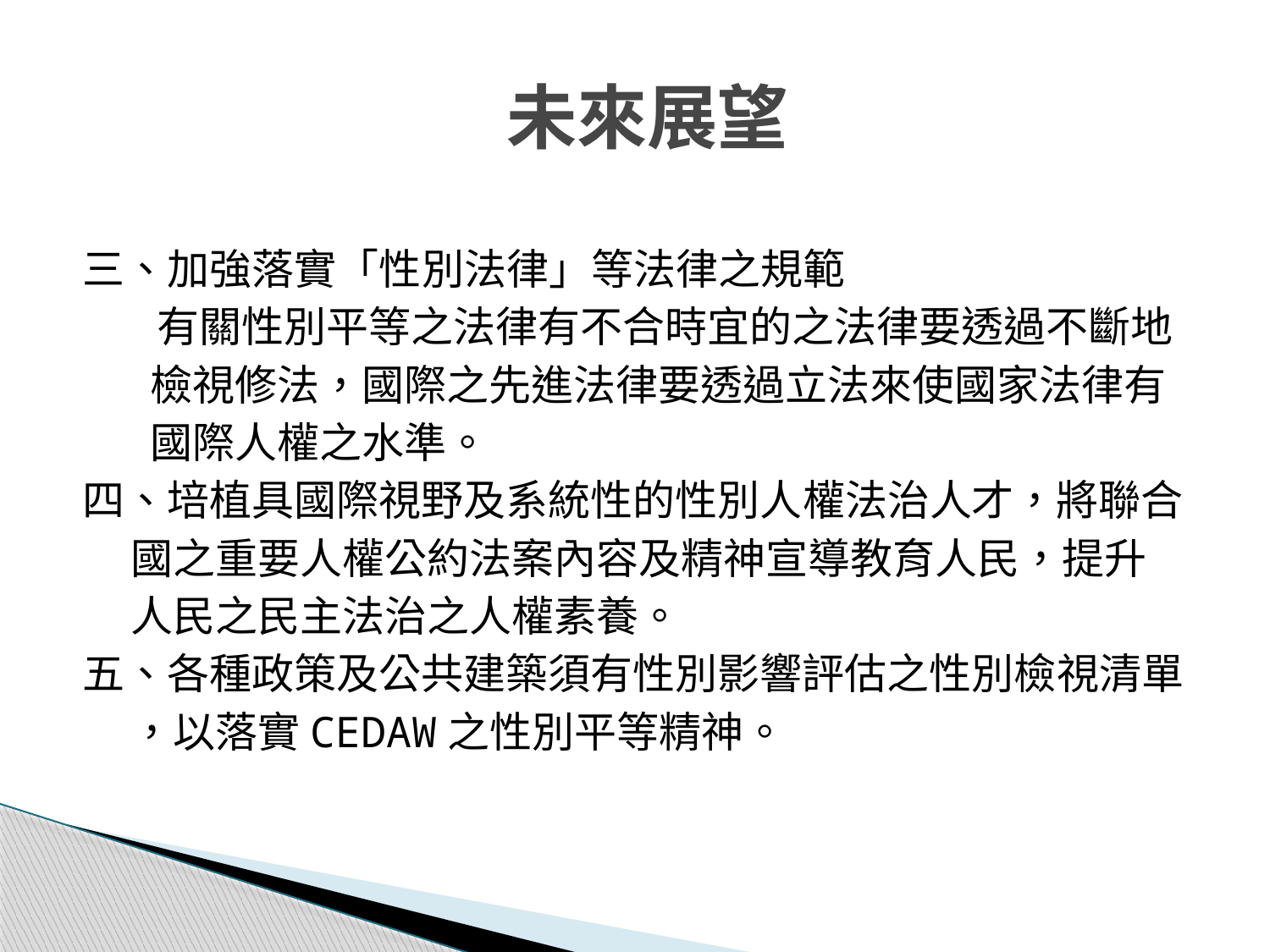

# 未來展望
三、加強落實「性別法律」等法律之規範
	   有關性別平等之法律有不合時宜的之法律要透過不斷地
      檢視修法，國際之先進法律要透過立法來使國家法律有
      國際人權之水準。
四、培植具國際視野及系統性的性別人權法治人才，將聯合
    國之重要人權公約法案內容及精神宣導教育人民，提升
    人民之民主法治之人權素養。
五、各種政策及公共建築須有性別影響評估之性別檢視清單
    ，以落實CEDAW之性別平等精神。